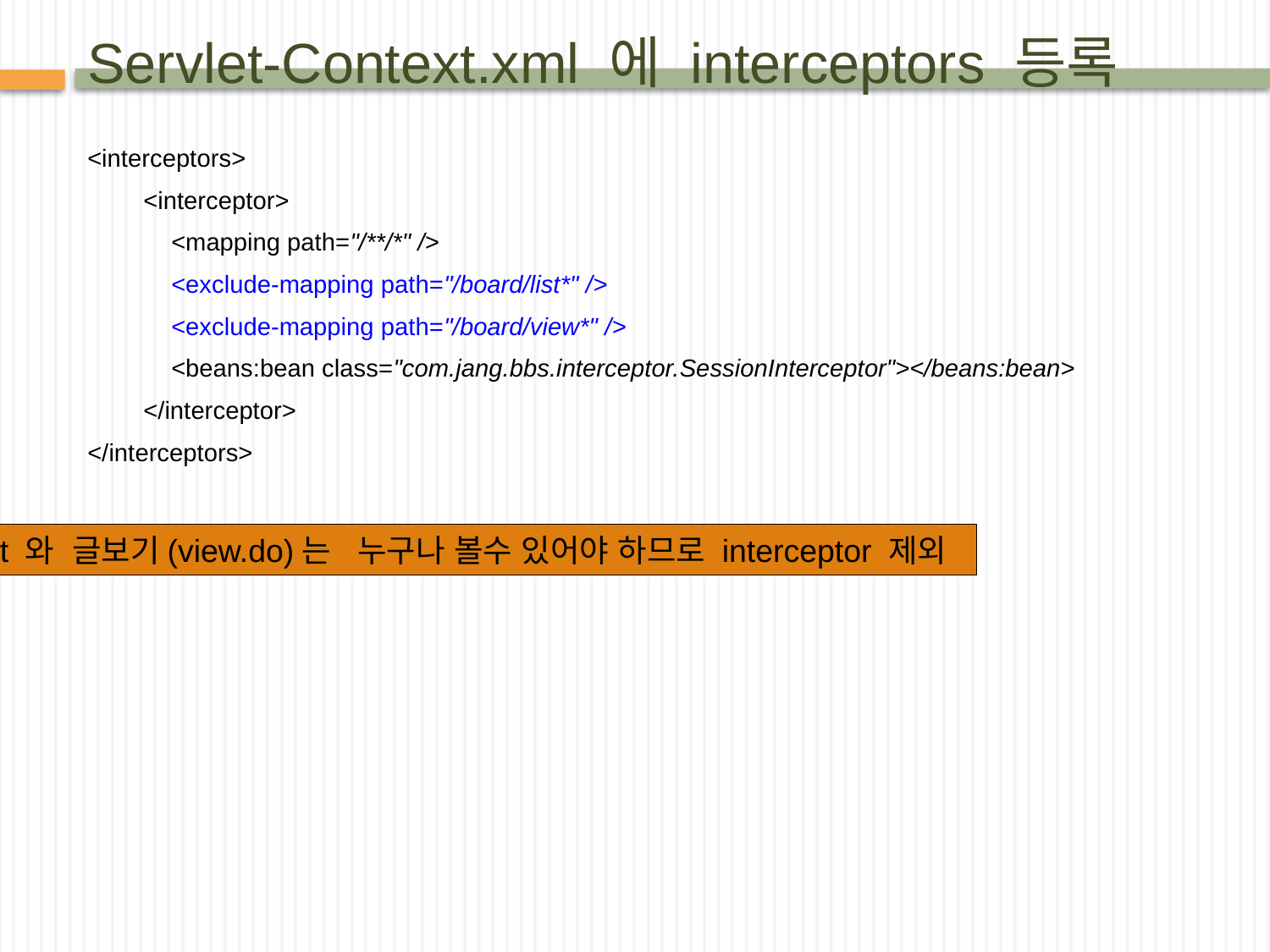

# Servlet-Context.xml 에 interceptors 등록
<interceptors>
        <interceptor>
            <mapping path="/**/*" />
            <exclude-mapping path="/board/list*" />
            <exclude-mapping path="/board/view*" />
            <beans:bean class="com.jang.bbs.interceptor.SessionInterceptor"></beans:bean>
        </interceptor>
</interceptors>
List 와  글보기(view.do)는   누구나 볼수 있어야 하므로 interceptor 제외